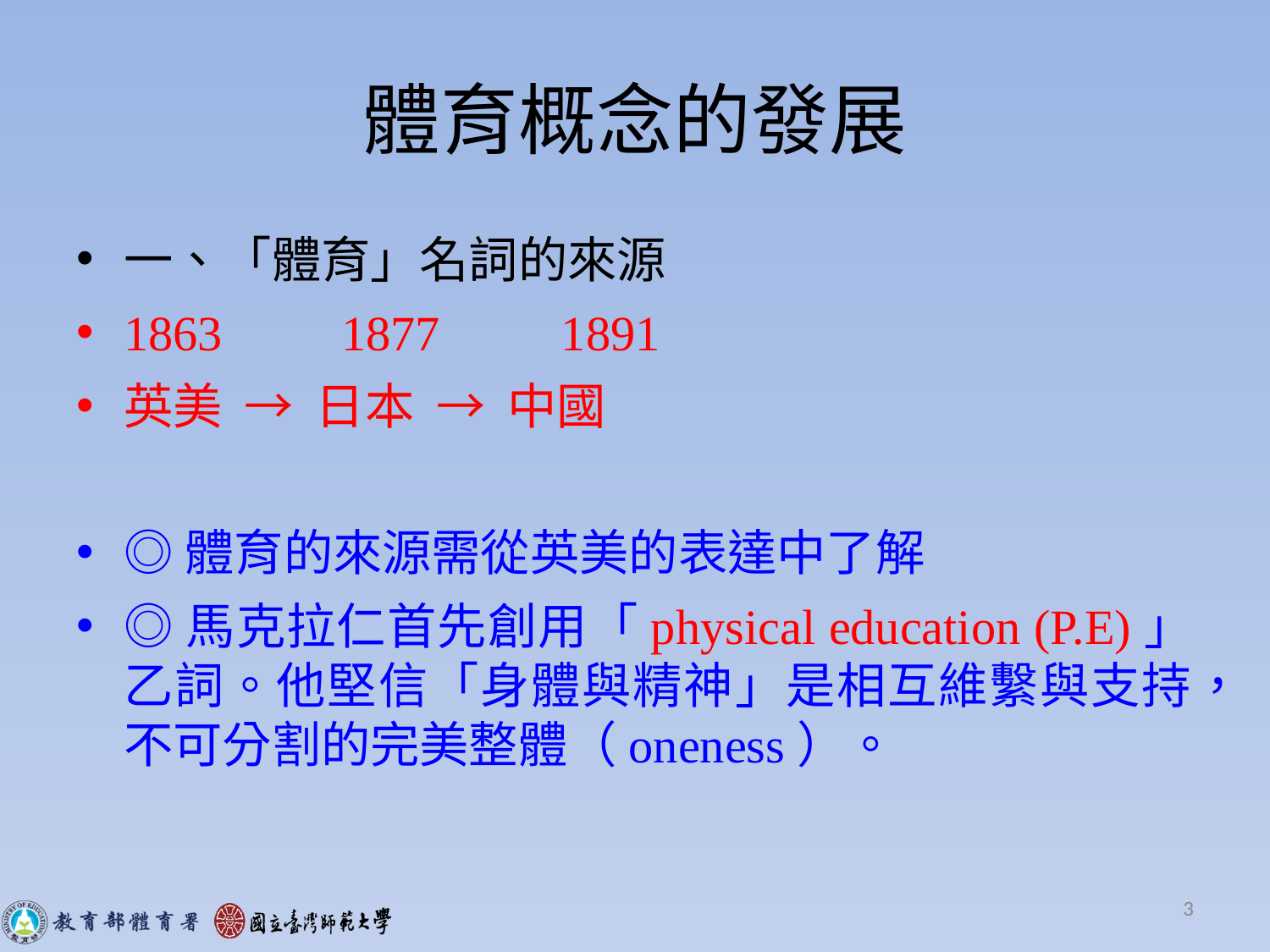

# 體育概念的發展
一、「體育」名詞的來源
1863 　   1877   　 1891
英美  →  日本  →  中國

◎體育的來源需從英美的表達中了解
◎馬克拉仁首先創用「physical education (P.E)」乙詞。他堅信「身體與精神」是相互維繫與支持，不可分割的完美整體（oneness）。

3